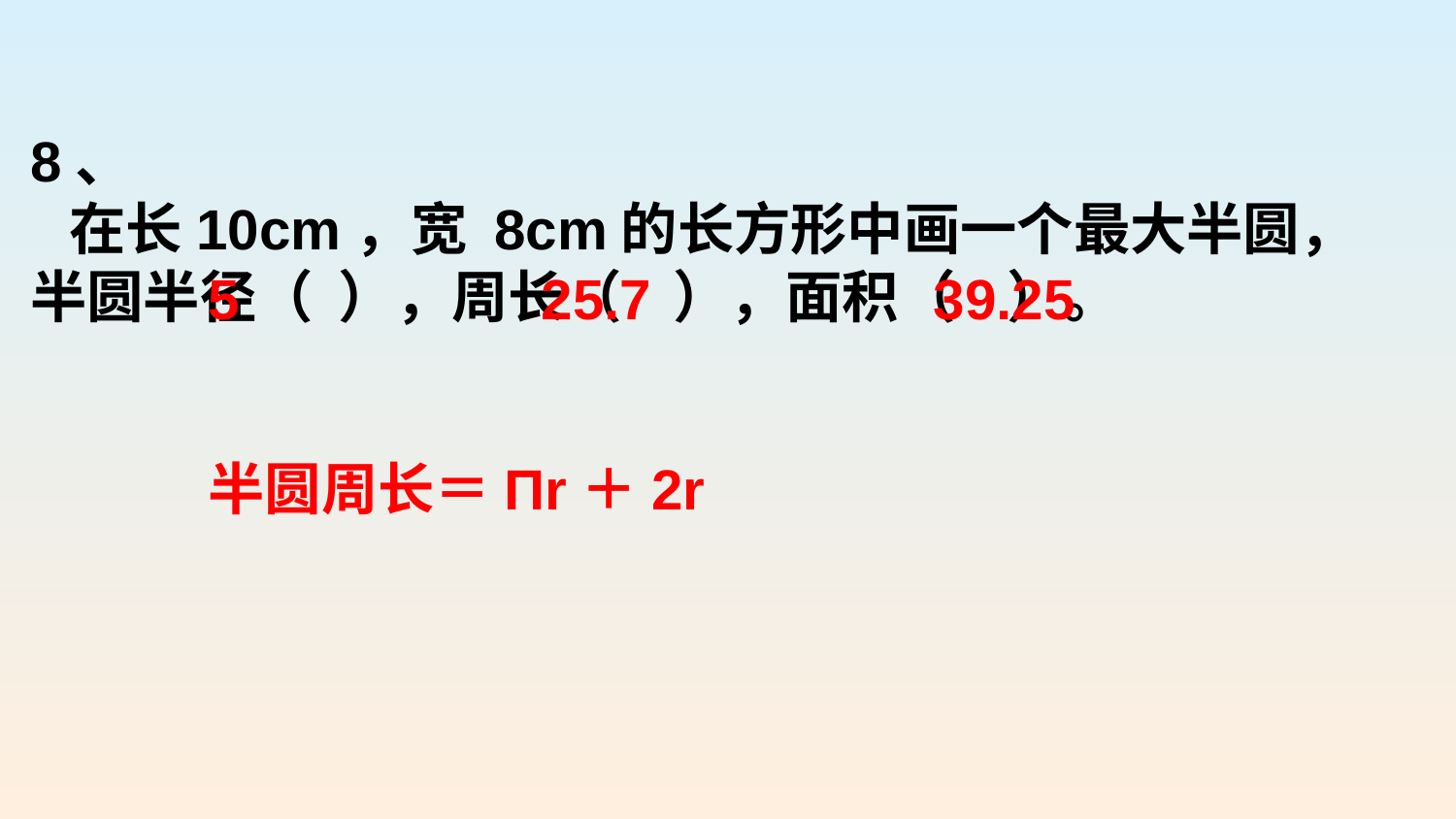

8、
  在长10cm，宽 8cm的长方形中画一个最大半圆，半圆半径（  ），周长（    ），面积（    ）。
5
25.7
39.25
半圆周长＝Πr＋2r